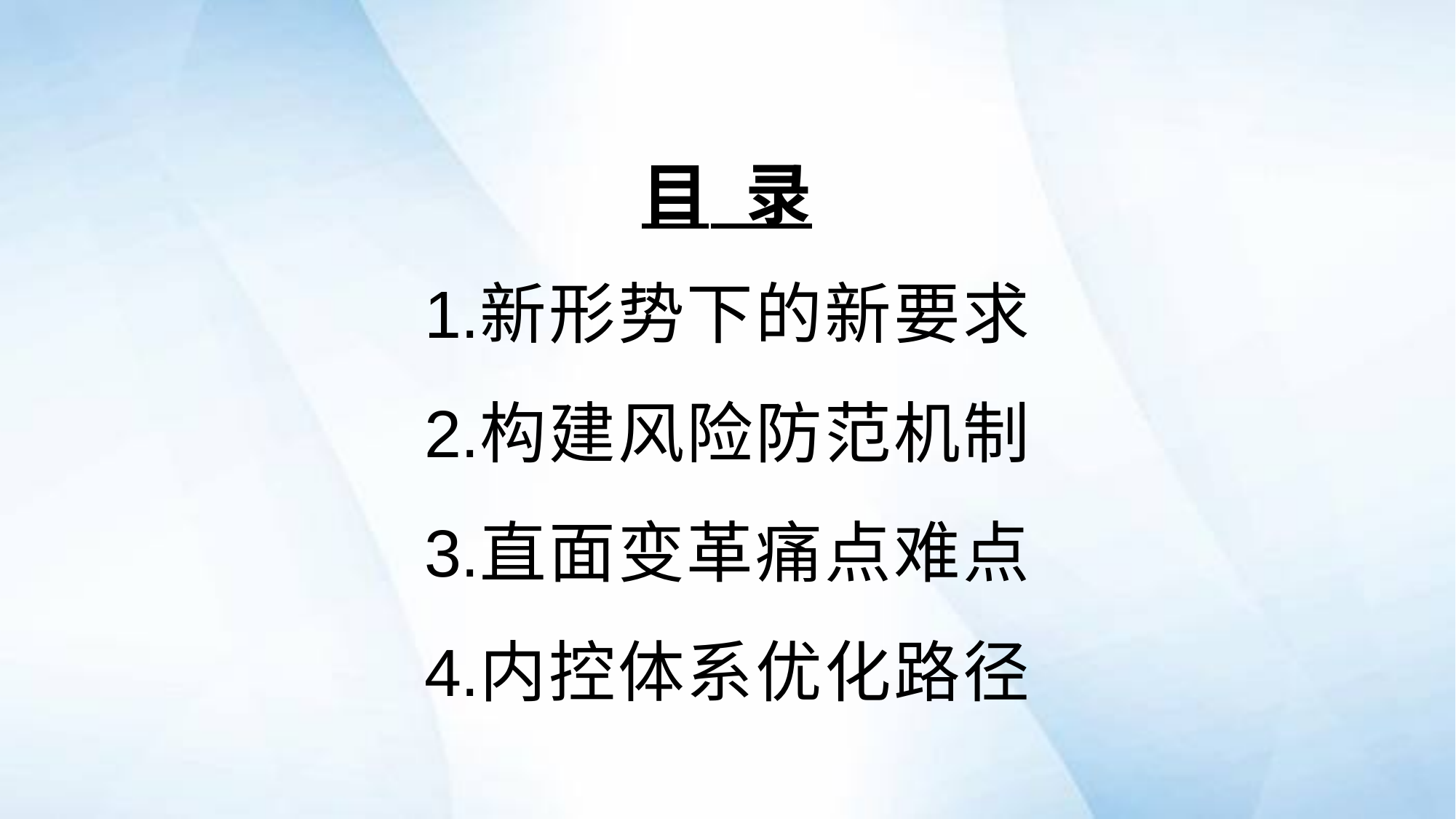

目  录
新形势下的新要求
构建风险防范机制
直面变革痛点难点
内控体系优化路径
2